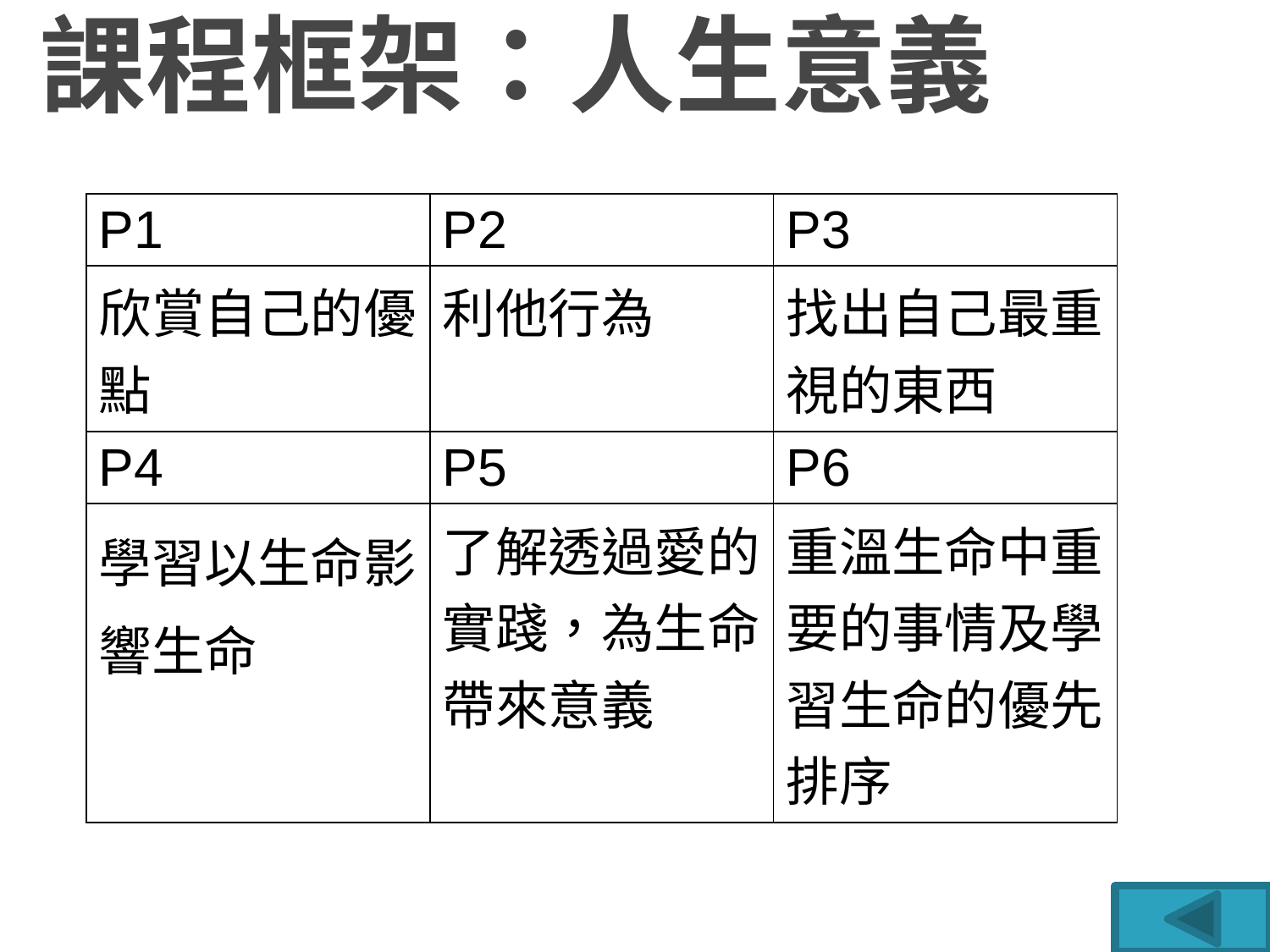

# 課程框架：人生意義
| P1 | P2 | P3 |
| --- | --- | --- |
| 欣賞自己的優點 | 利他行為 | 找出自己最重視的東西 |
| P4 | P5 | P6 |
| 學習以生命影響生命 | 了解透過愛的實踐，為生命帶來意義 | 重溫生命中重要的事情及學習生命的優先排序 |